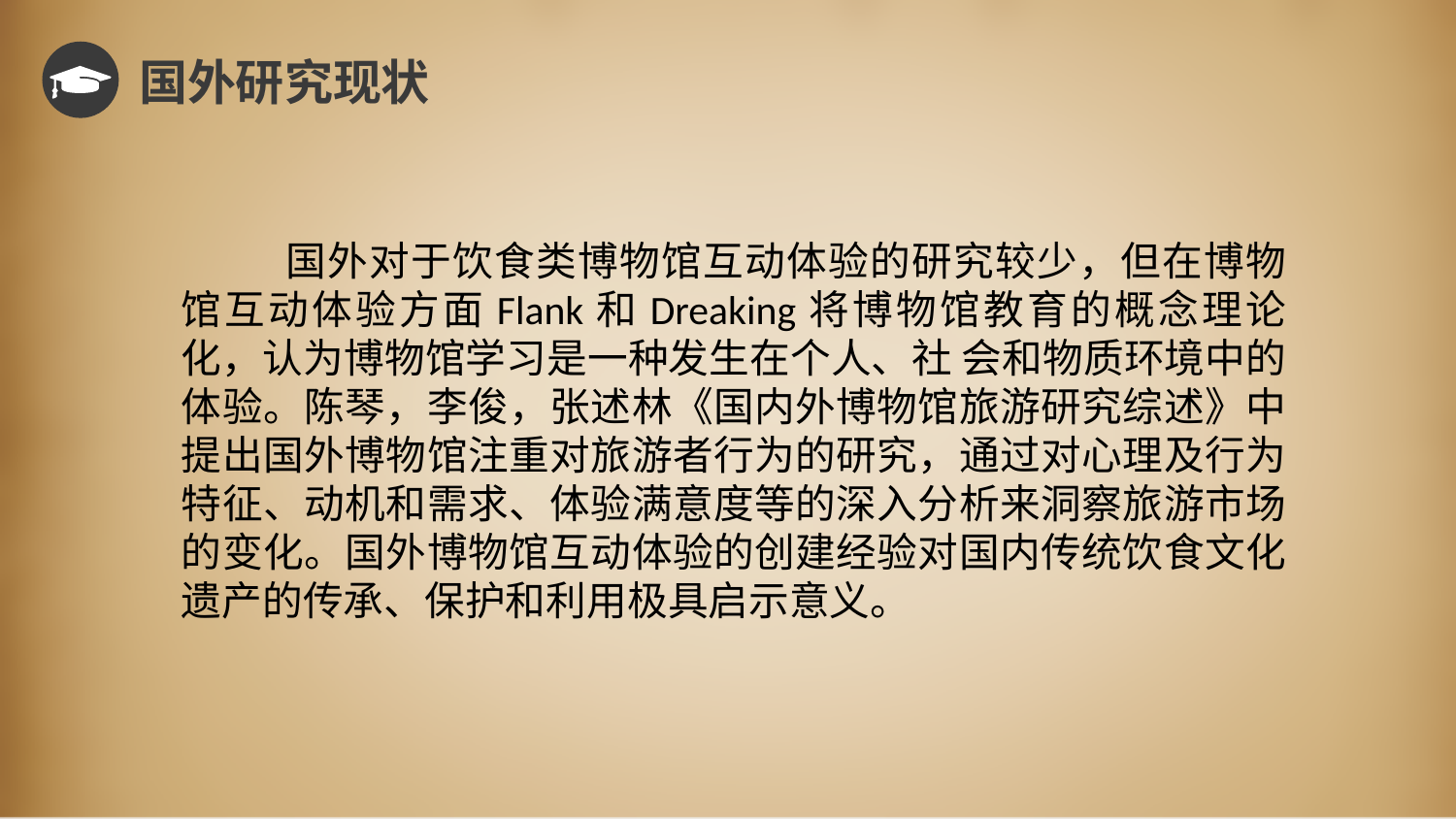

国外研究现状
     国外对于饮食类博物馆互动体验的研究较少，但在博物馆互动体验方面Flank和Dreaking将博物馆教育的概念理论化，认为博物馆学习是一种发生在个人、社 会和物质环境中的体验。陈琴，李俊，张述林《国内外博物馆旅游研究综述》中提出国外博物馆注重对旅游者行为的研究，通过对心理及行为特征、动机和需求、体验满意度等的深入分析来洞察旅游市场的变化。国外博物馆互动体验的创建经验对国内传统饮食文化遗产的传承、保护和利用极具启示意义。